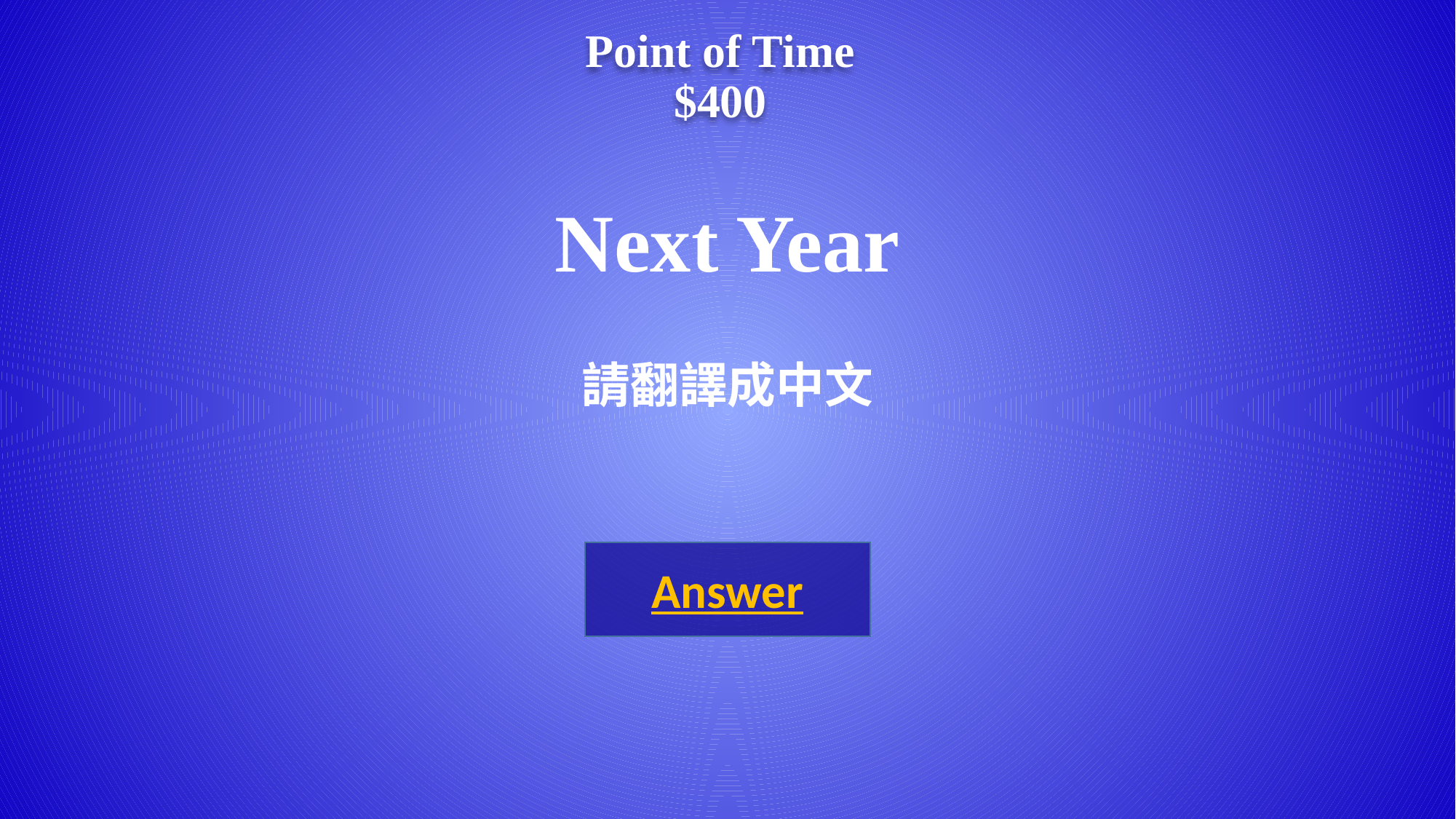

Point of Time
$400
# Next Year 請翻譯成中文